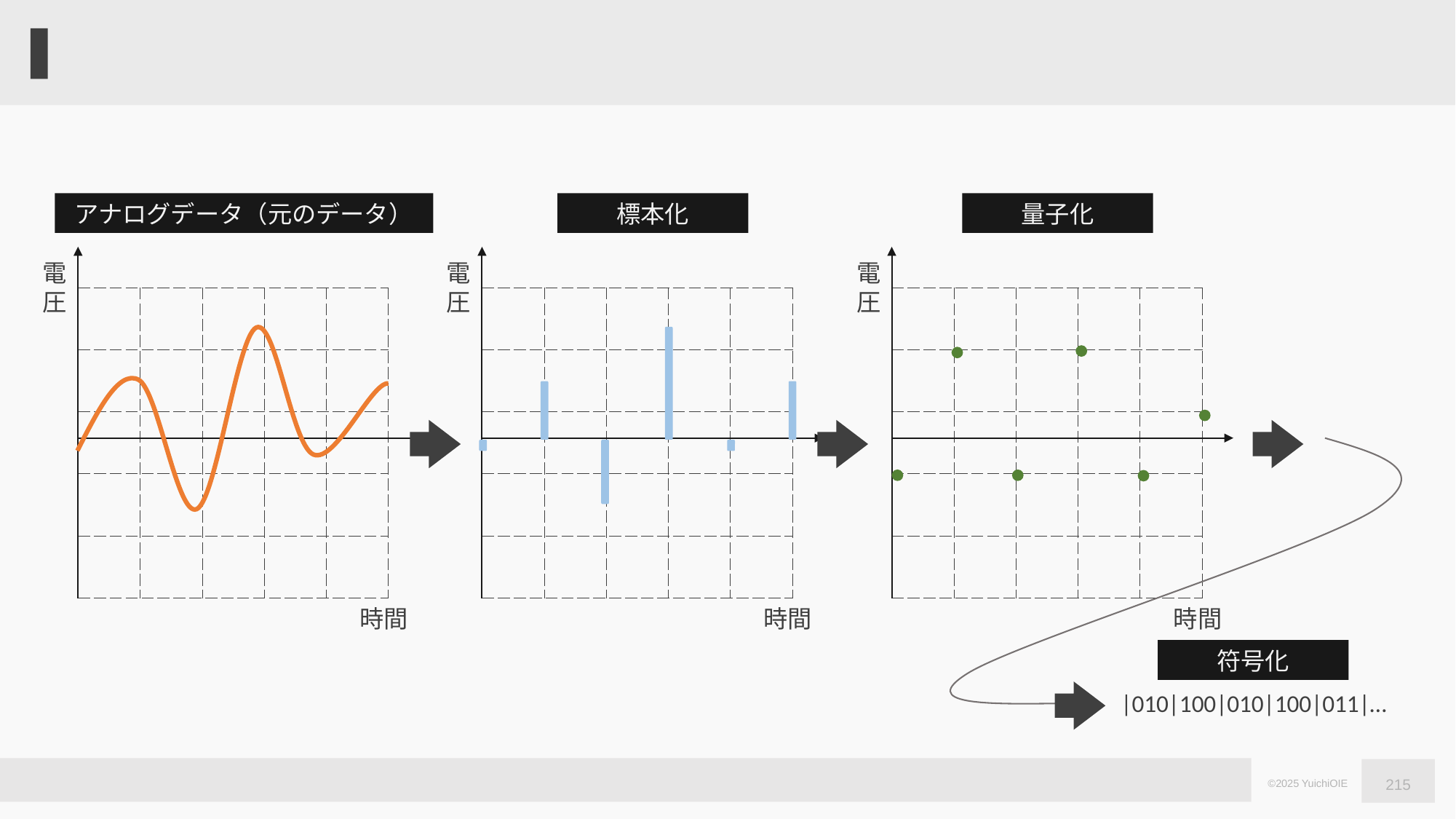

#
アナログデータ（元のデータ）
標本化
量子化
電
圧
電
圧
電
圧
|  |  |  |  |  |
| --- | --- | --- | --- | --- |
|  |  |  |  |  |
|  |  |  |  |  |
|  |  |  |  |  |
|  |  |  |  |  |
|  |  |  |  |  |
| --- | --- | --- | --- | --- |
|  |  |  |  |  |
|  |  |  |  |  |
|  |  |  |  |  |
|  |  |  |  |  |
|  |  |  |  |  |
| --- | --- | --- | --- | --- |
|  |  |  |  |  |
|  |  |  |  |  |
|  |  |  |  |  |
|  |  |  |  |  |

時間
時間
時間
符号化

|010|100|010|100|011|…
215